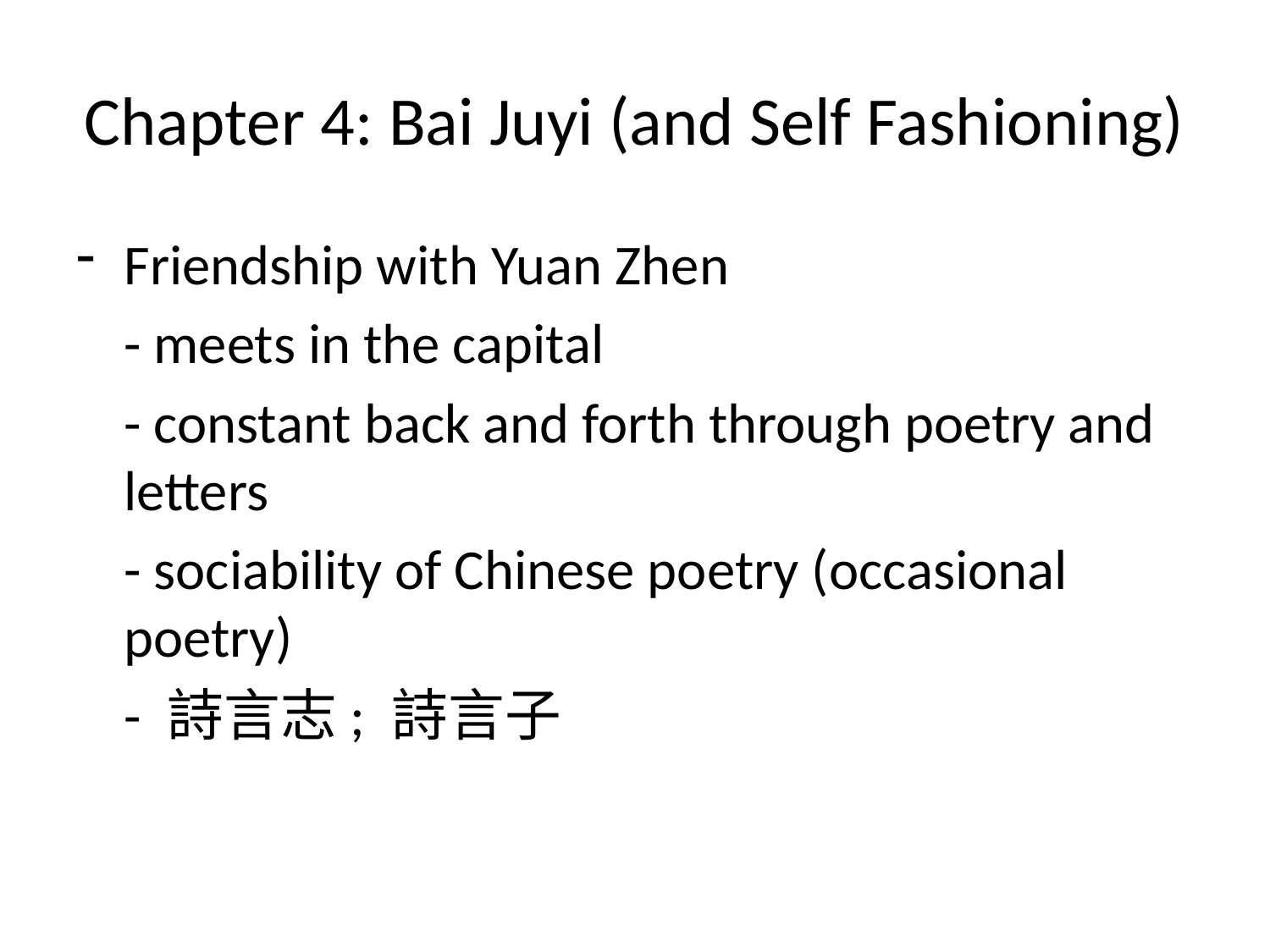

# Chapter 4: Bai Juyi (and Self Fashioning)
Friendship with Yuan Zhen
	- meets in the capital
	- constant back and forth through poetry and letters
	- sociability of Chinese poetry (occasional poetry)
	- 詩言志; 詩言子